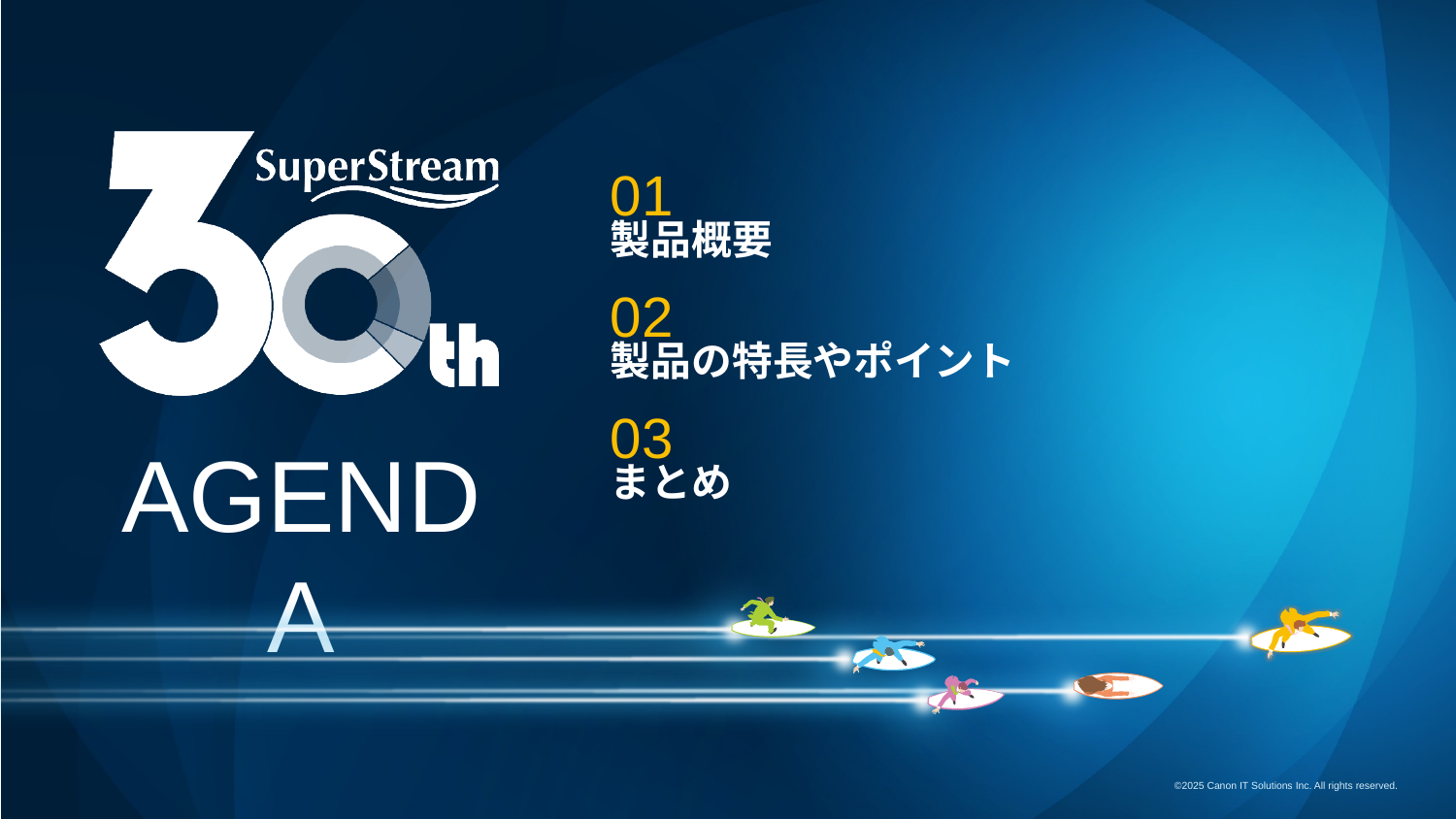

01
製品概要

02
製品の特長やポイント

03
まとめ
©2025 Canon IT Solutions Inc. All rights reserved.